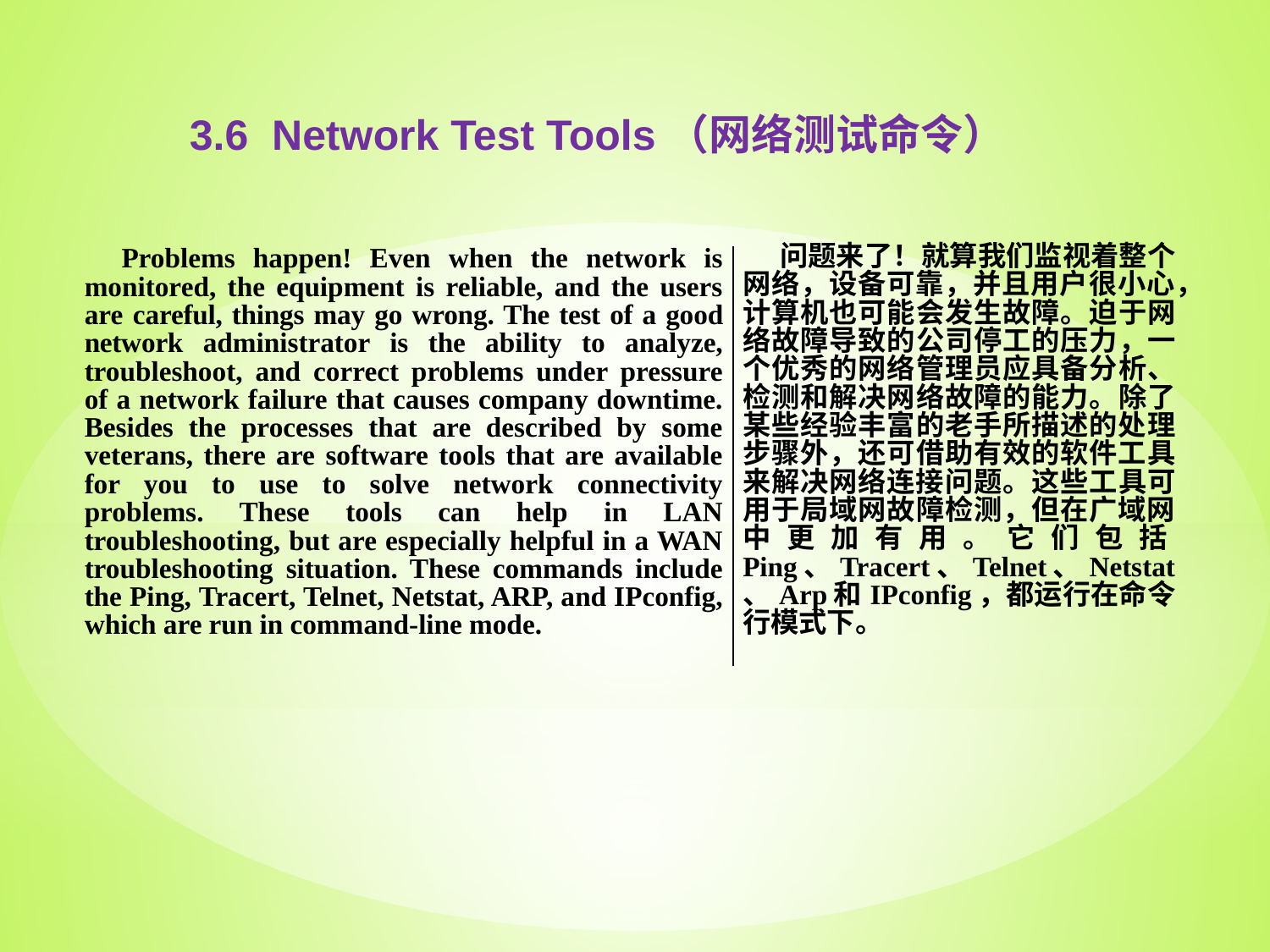

3.6  Network Test Tools（网络测试命令）

| Problems happen! Even when the network is monitored, the equipment is reliable, and the users are careful, things may go wrong. The test of a good network administrator is the ability to analyze, troubleshoot, and correct problems under pressure of a network failure that causes company downtime. Besides the processes that are described by some veterans, there are software tools that are available for you to use to solve network connectivity problems. These tools can help in LAN troubleshooting, but are especially helpful in a WAN troubleshooting situation. These commands include the Ping, Tracert, Telnet, Netstat, ARP, and IPconfig, which are run in command-line mode. | 问题来了！就算我们监视着整个网络，设备可靠，并且用户很小心，计算机也可能会发生故障。迫于网络故障导致的公司停工的压力，一个优秀的网络管理员应具备分析、检测和解决网络故障的能力。除了某些经验丰富的老手所描述的处理步骤外，还可借助有效的软件工具来解决网络连接问题。这些工具可用于局域网故障检测，但在广域网中更加有用。它们包括Ping、Tracert、Telnet、Netstat、Arp和IPconfig，都运行在命令行模式下。 |
| --- | --- |